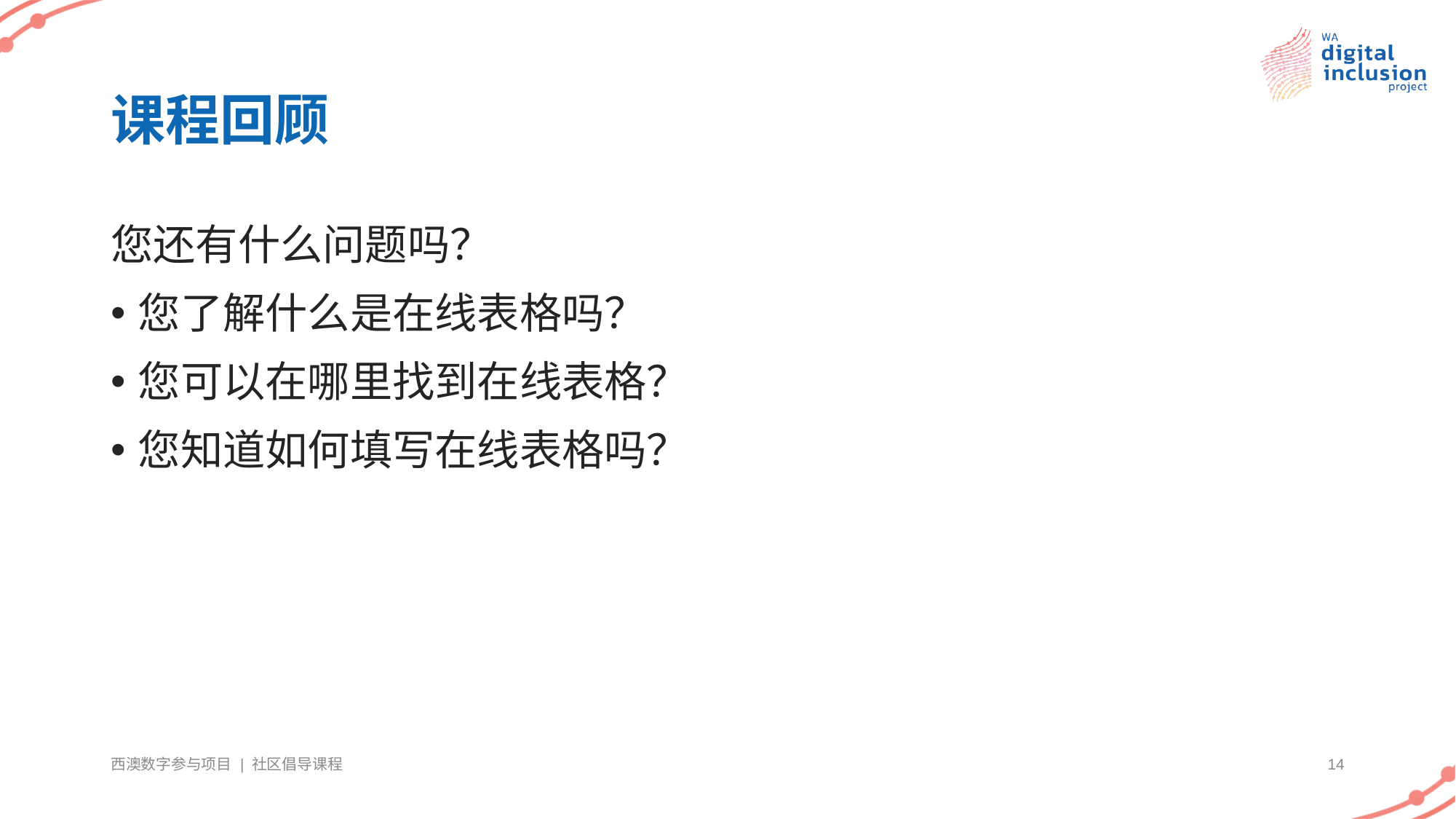

# 课程回顾
您还有什么问题吗？
您了解什么是在线表格吗？
您可以在哪里找到在线表格？
您知道如何填写在线表格吗？

西澳数字参与项目 | 社区倡导课程
14